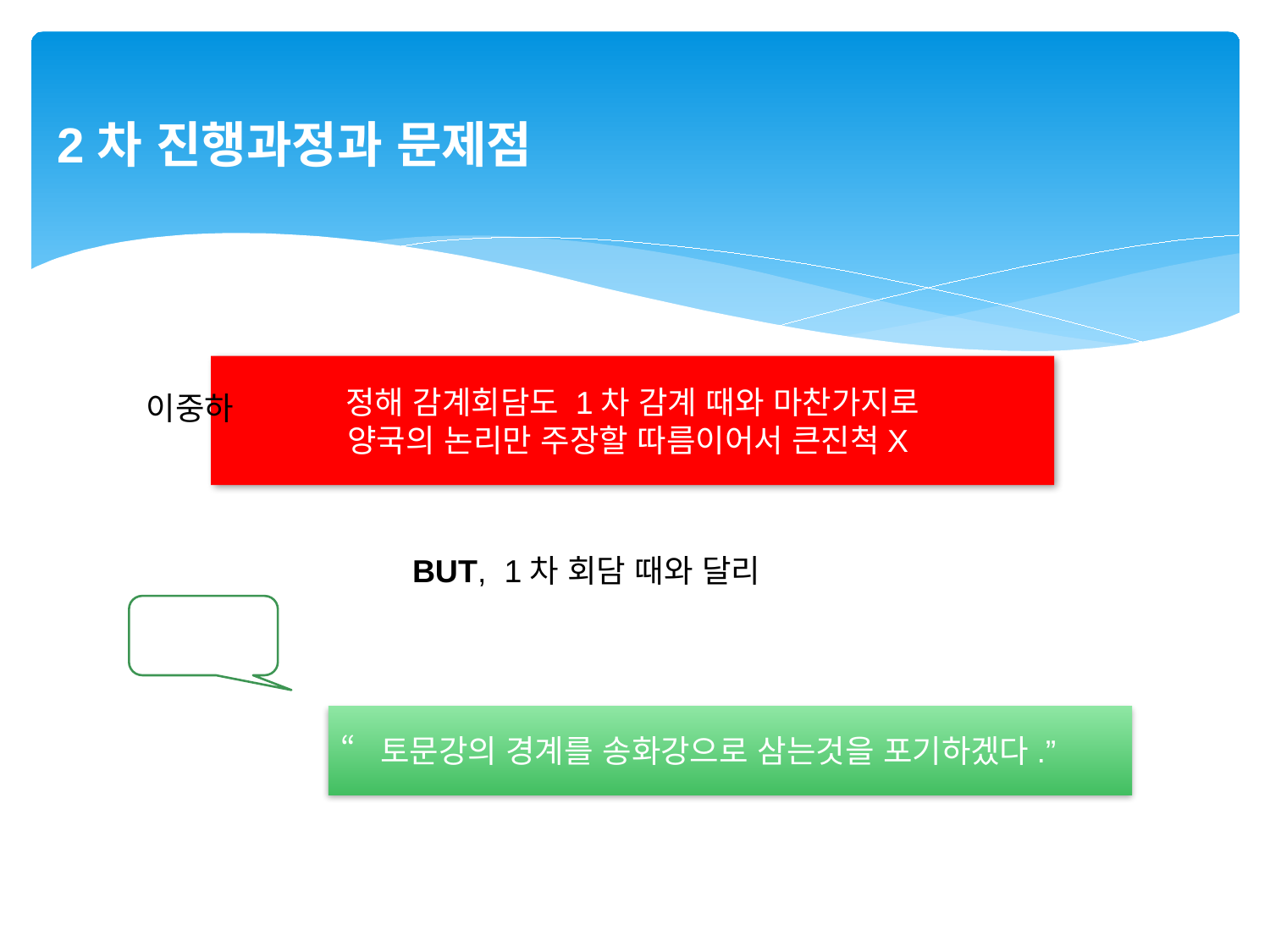

2차 진행과정과 문제점
정해 감계회담도 1차 감계 때와 마찬가지로
양국의 논리만 주장할 따름이어서 큰진척X
BUT,  1차 회담 때와 달리
이중하

“토문강의 경계를 송화강으로 삼는것을 포기하겠다.”